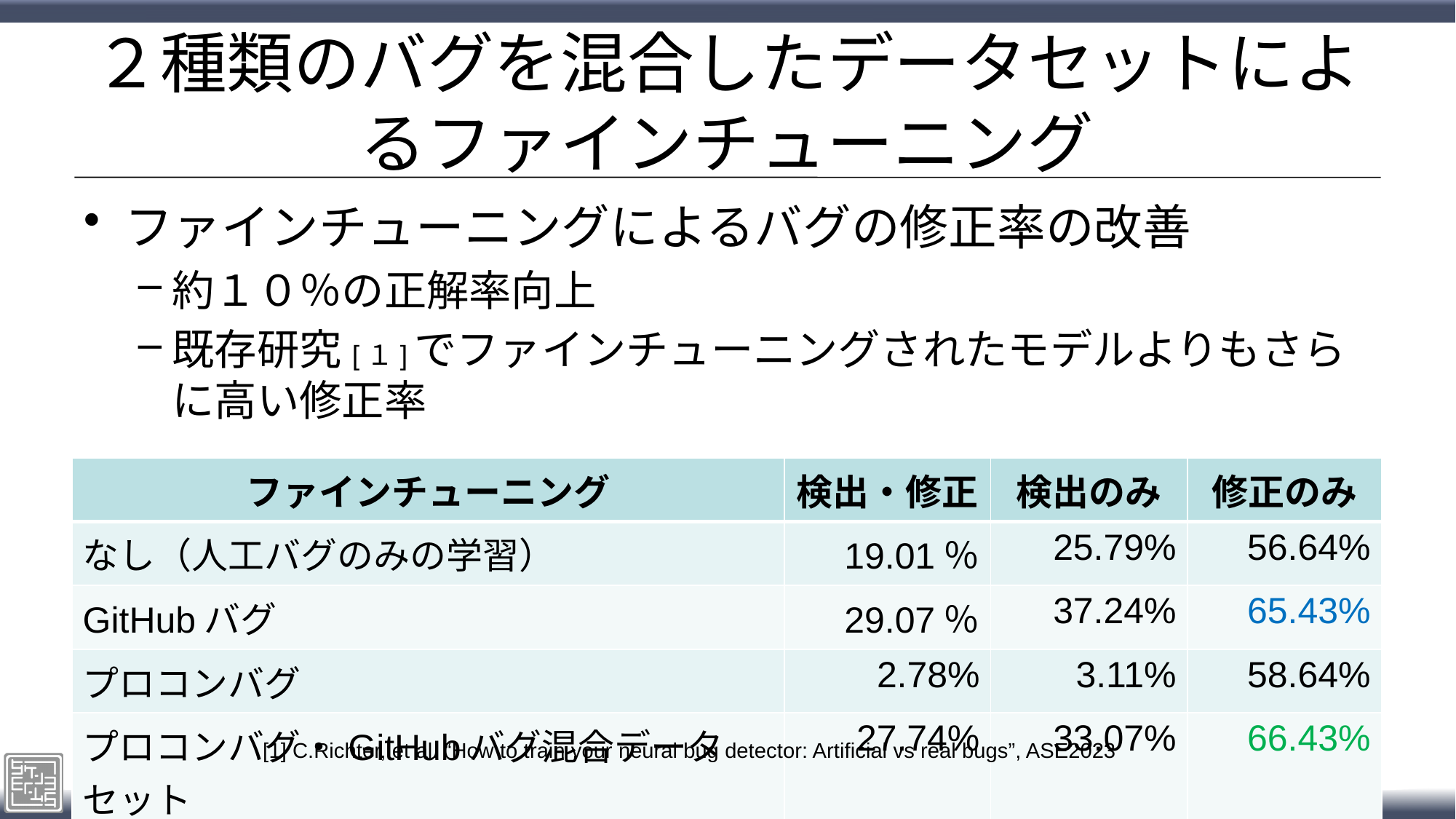

# ２種類のバグを混合したデータセットによるファインチューニング
ファインチューニングによるバグの修正率の改善
約１０％の正解率向上
既存研究[１]でファインチューニングされたモデルよりもさらに高い修正率
| ファインチューニング | 検出・修正 | 検出のみ | 修正のみ |
| --- | --- | --- | --- |
| なし（人工バグのみの学習） | 19.01％ | 25.79% | 56.64% |
| GitHubバグ | 29.07％ | 37.24% | 65.43% |
| プロコンバグ | 2.78% | 3.11% | 58.64% |
| プロコンバグ・GitHubバグ混合データセット | 27.74% | 33.07% | 66.43% |
[1] C.Richter, et al. “How to train your neural bug detector: Artificial vs real bugs”, ASE2023
14